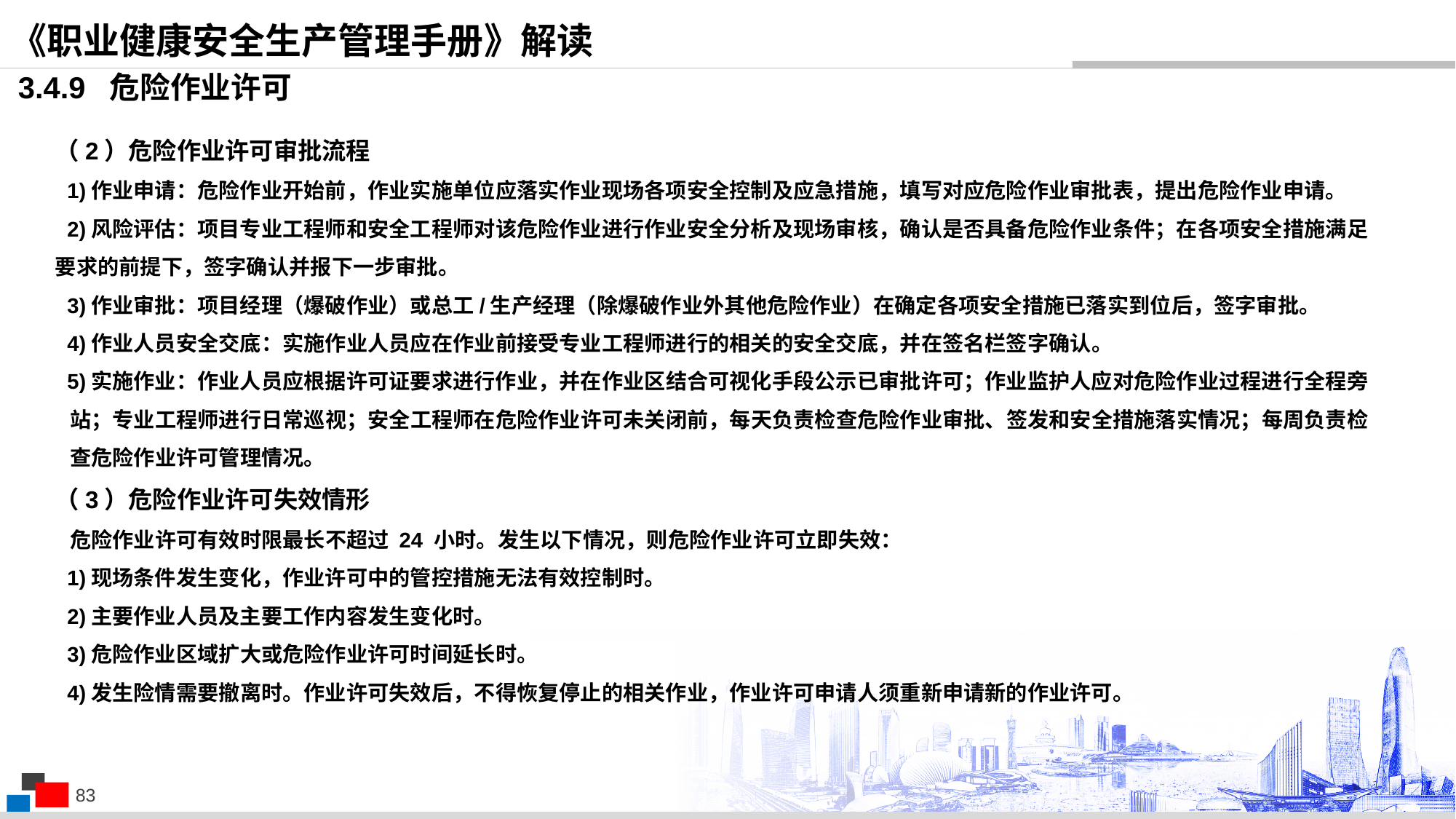

《职业健康安全生产管理手册》解读
3.4.9  危险作业许可
（2）危险作业许可审批流程
  1)作业申请：危险作业开始前，作业实施单位应落实作业现场各项安全控制及应急措施，填写对应危险作业审批表，提出危险作业申请。
  2)风险评估：项目专业工程师和安全工程师对该危险作业进行作业安全分析及现场审核，确认是否具备危险作业条件；在各项安全措施满足  要求的前提下，签字确认并报下一步审批。
  3)作业审批：项目经理（爆破作业）或总工/生产经理（除爆破作业外其他危险作业）在确定各项安全措施已落实到位后，签字审批。
  4)作业人员安全交底：实施作业人员应在作业前接受专业工程师进行的相关的安全交底，并在签名栏签字确认。
  5)实施作业：作业人员应根据许可证要求进行作业，并在作业区结合可视化手段公示已审批许可；作业监护人应对危险作业过程进行全程旁
  站；专业工程师进行日常巡视；安全工程师在危险作业许可未关闭前，每天负责检查危险作业审批、签发和安全措施落实情况；每周负责检
  查危险作业许可管理情况。
（3）危险作业许可失效情形
  危险作业许可有效时限最长不超过 24 小时。发生以下情况，则危险作业许可立即失效：
  1)现场条件发生变化，作业许可中的管控措施无法有效控制时。
  2)主要作业人员及主要工作内容发生变化时。
  3)危险作业区域扩大或危险作业许可时间延长时。
  4)发生险情需要撤离时。作业许可失效后，不得恢复停止的相关作业，作业许可申请人须重新申请新的作业许可。